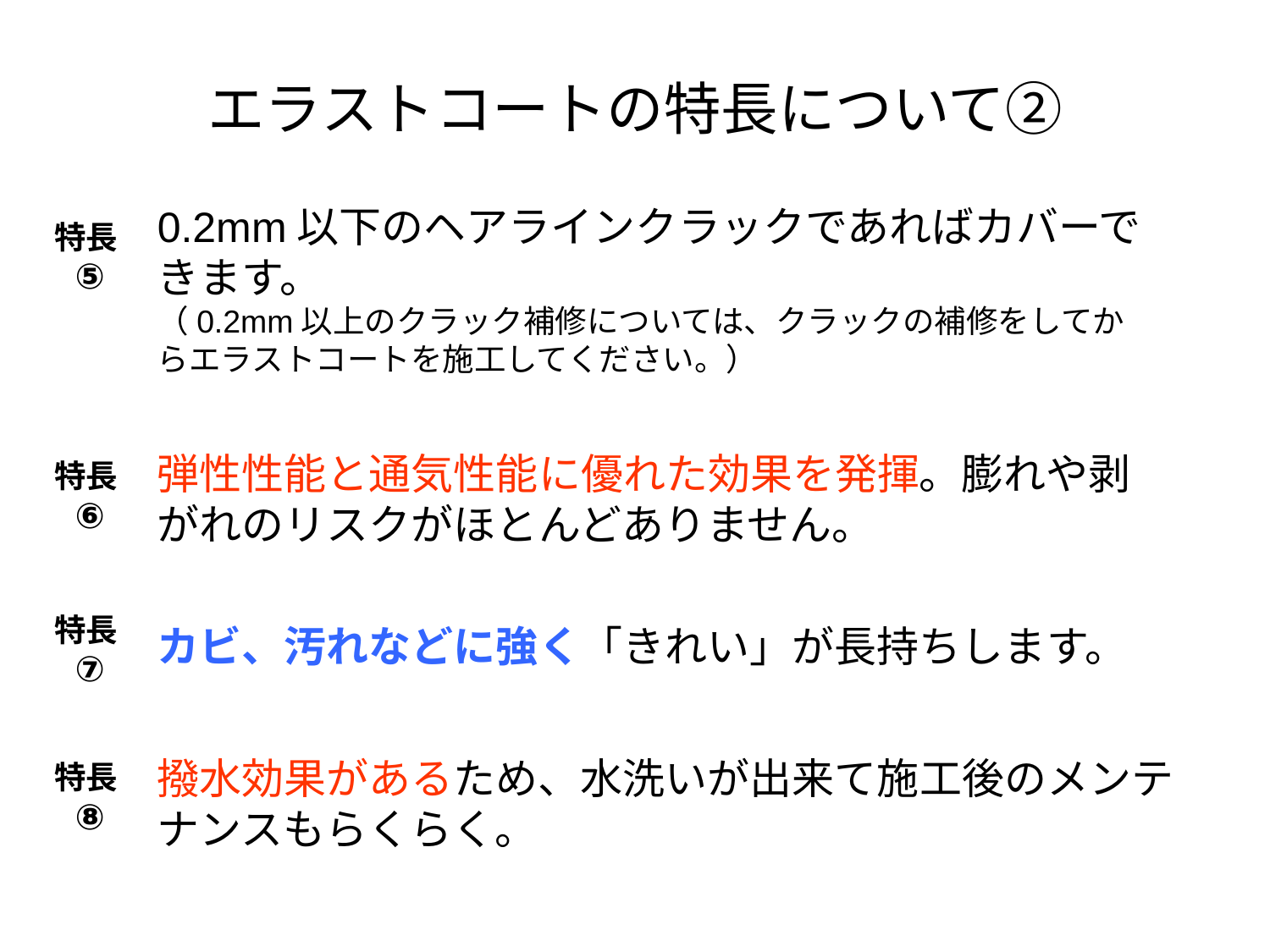

# エラストコートの特長について②
0.2mm以下のヘアラインクラックであればカバーできます。
（0.2mm以上のクラック補修については、クラックの補修をしてからエラストコートを施工してください。）
特長
⑤
弾性性能と通気性能に優れた効果を発揮。膨れや剥がれのリスクがほとんどありません。
特長
⑥
特長
カビ、汚れなどに強く「きれい」が長持ちします。
⑦
撥水効果があるため、水洗いが出来て施工後のメンテナンスもらくらく。
特長
⑧